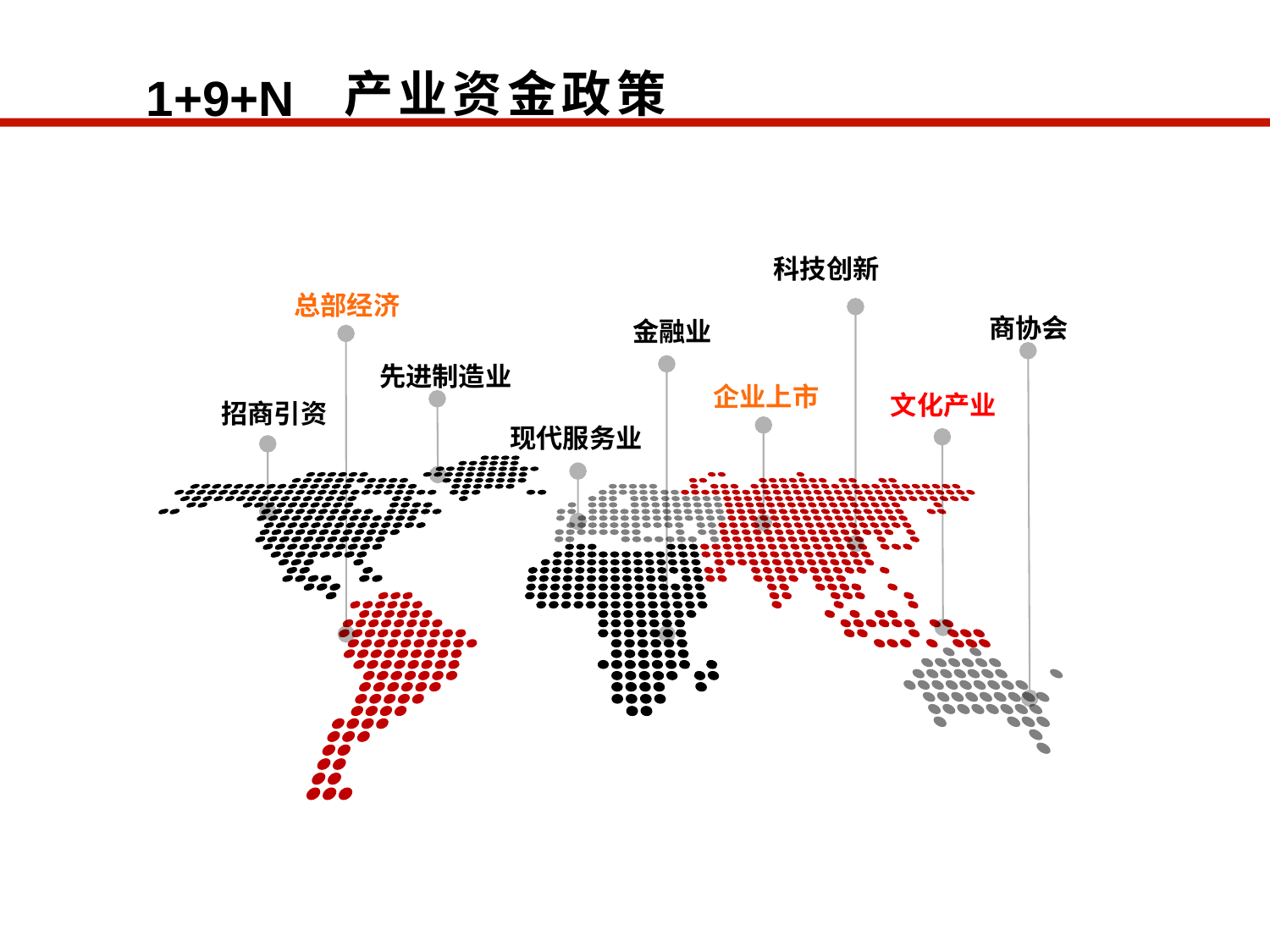

产业资金政策
1+9+N

科技创新
总部经济
商协会
金融业
先进制造业
企业上市
文化产业
招商引资
现代服务业